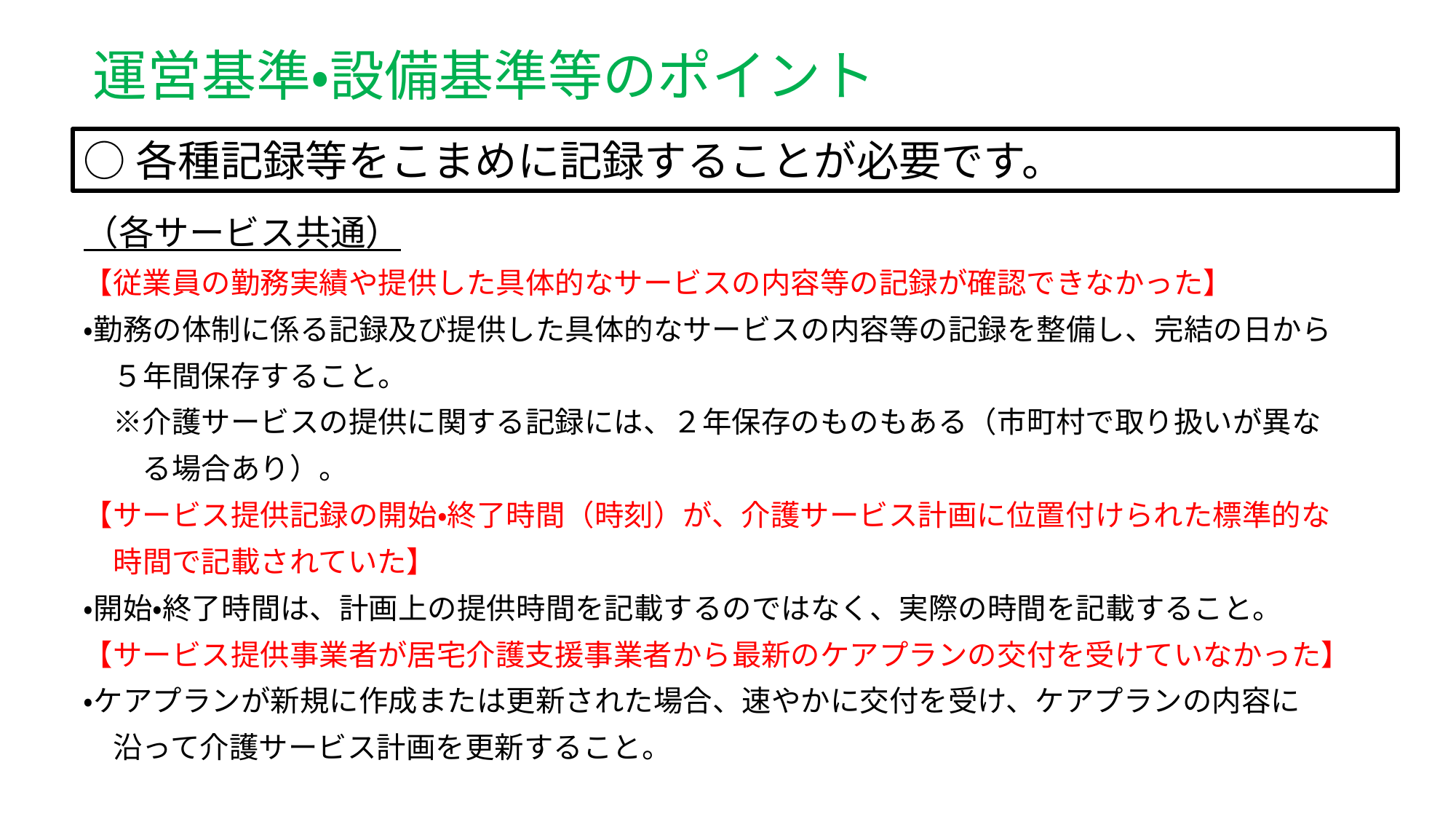

# 運営基準・設備基準等のポイント
○各種記録等をこまめに記録することが必要です。
（各サービス共通）
【従業員の勤務実績や提供した具体的なサービスの内容等の記録が確認できなかった】
・勤務の体制に係る記録及び提供した具体的なサービスの内容等の記録を整備し、完結の日から
　５年間保存すること。
　※介護サービスの提供に関する記録には、２年保存のものもある（市町村で取り扱いが異な
　　る場合あり）。
【サービス提供記録の開始・終了時間（時刻）が、介護サービス計画に位置付けられた標準的な
　時間で記載されていた】
・開始・終了時間は、計画上の提供時間を記載するのではなく、実際の時間を記載すること。
【サービス提供事業者が居宅介護支援事業者から最新のケアプランの交付を受けていなかった】
・ケアプランが新規に作成または更新された場合、速やかに交付を受け、ケアプランの内容に
　沿って介護サービス計画を更新すること。